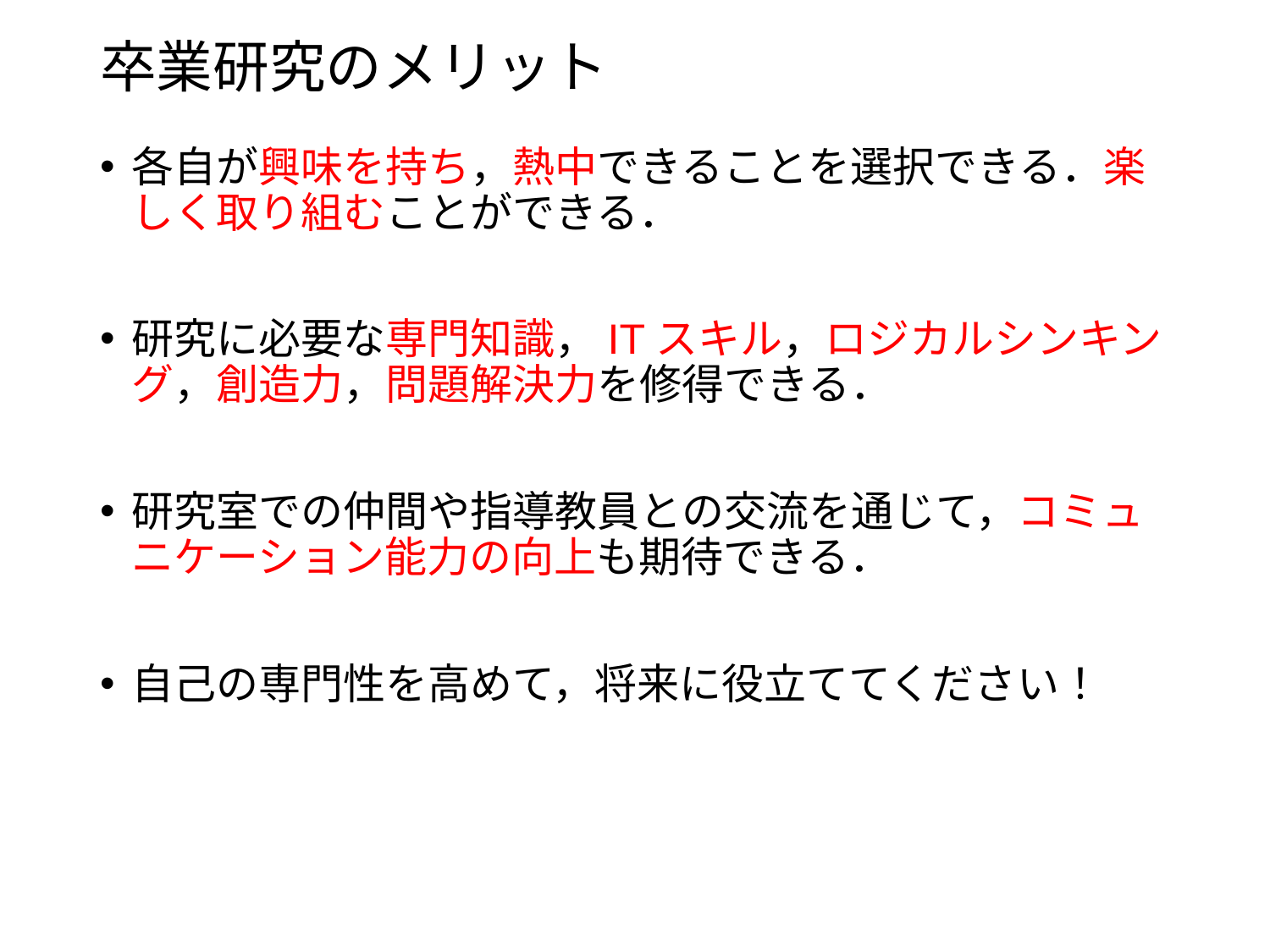

# 卒業研究のメリット
各自が興味を持ち，熱中できることを選択できる．楽しく取り組むことができる．

研究に必要な専門知識，ITスキル，ロジカルシンキング，創造力，問題解決力を修得できる．

研究室での仲間や指導教員との交流を通じて，コミュニケーション能力の向上も期待できる．

自己の専門性を高めて，将来に役立ててください！